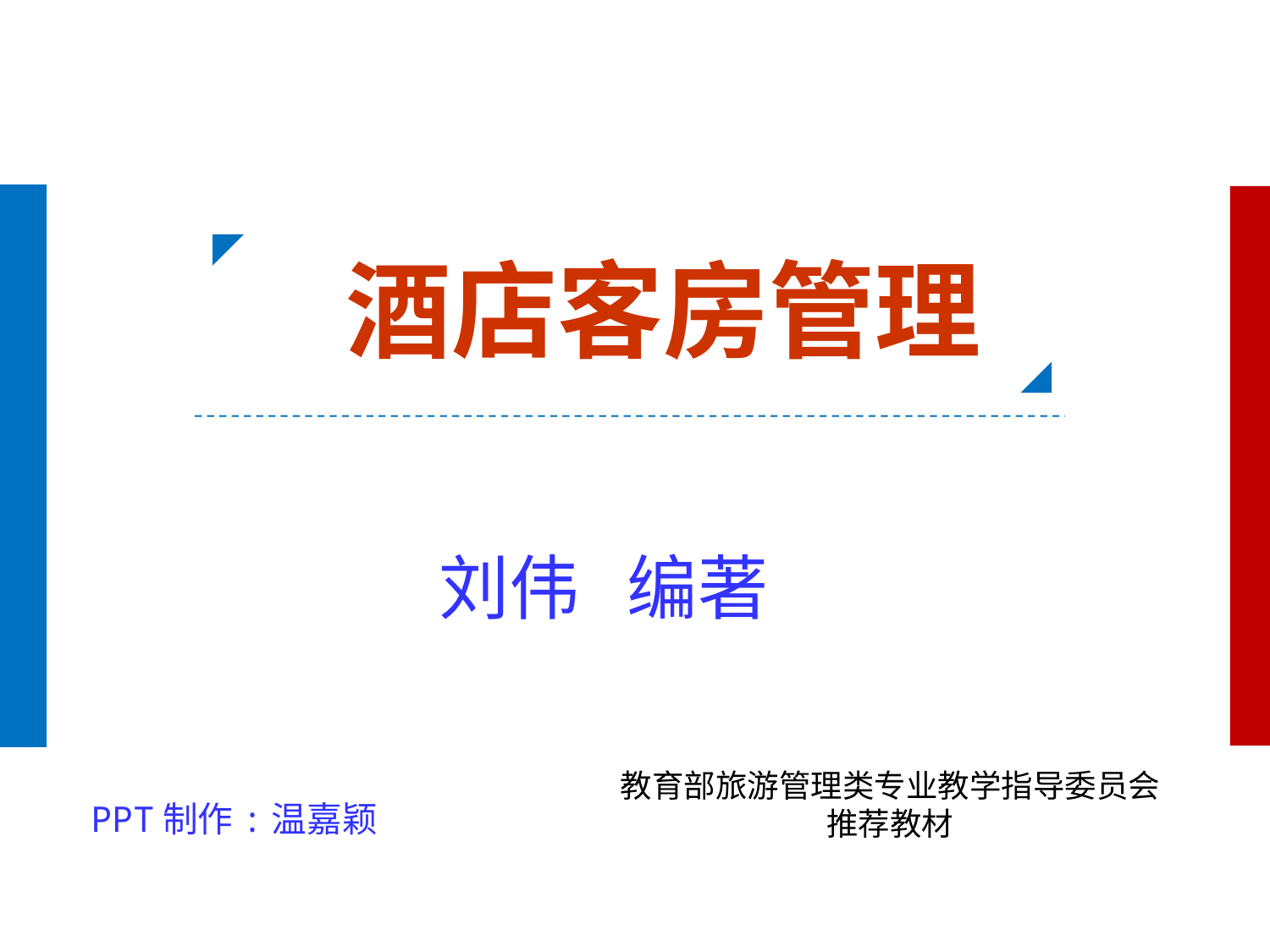

酒店客房管理

刘伟   编著
教育部旅游管理类专业教学指导委员会推荐教材
 PPT制作:温嘉颖